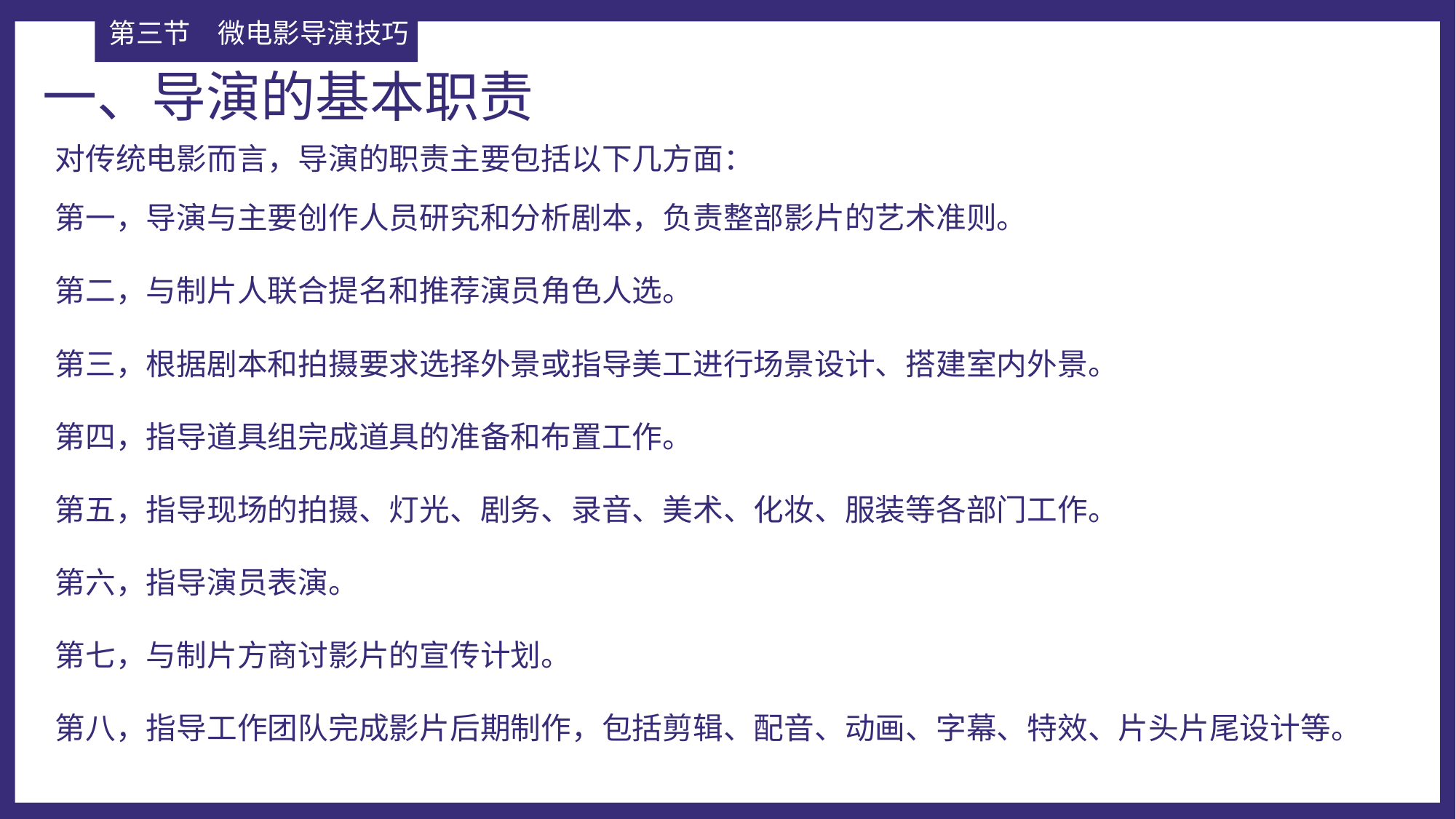

第三节	微电影导演技巧
一、导演的基本职责
对传统电影而言，导演的职责主要包括以下几方面：
第一，导演与主要创作人员研究和分析剧本，负责整部影片的艺术准则。

第二，与制片人联合提名和推荐演员角色人选。

第三，根据剧本和拍摄要求选择外景或指导美工进行场景设计、搭建室内外景。

第四，指导道具组完成道具的准备和布置工作。

第五，指导现场的拍摄、灯光、剧务、录音、美术、化妆、服装等各部门工作。

第六，指导演员表演。

第七，与制片方商讨影片的宣传计划。

第八，指导工作团队完成影片后期制作，包括剪辑、配音、动画、字幕、特效、片头片尾设计等。